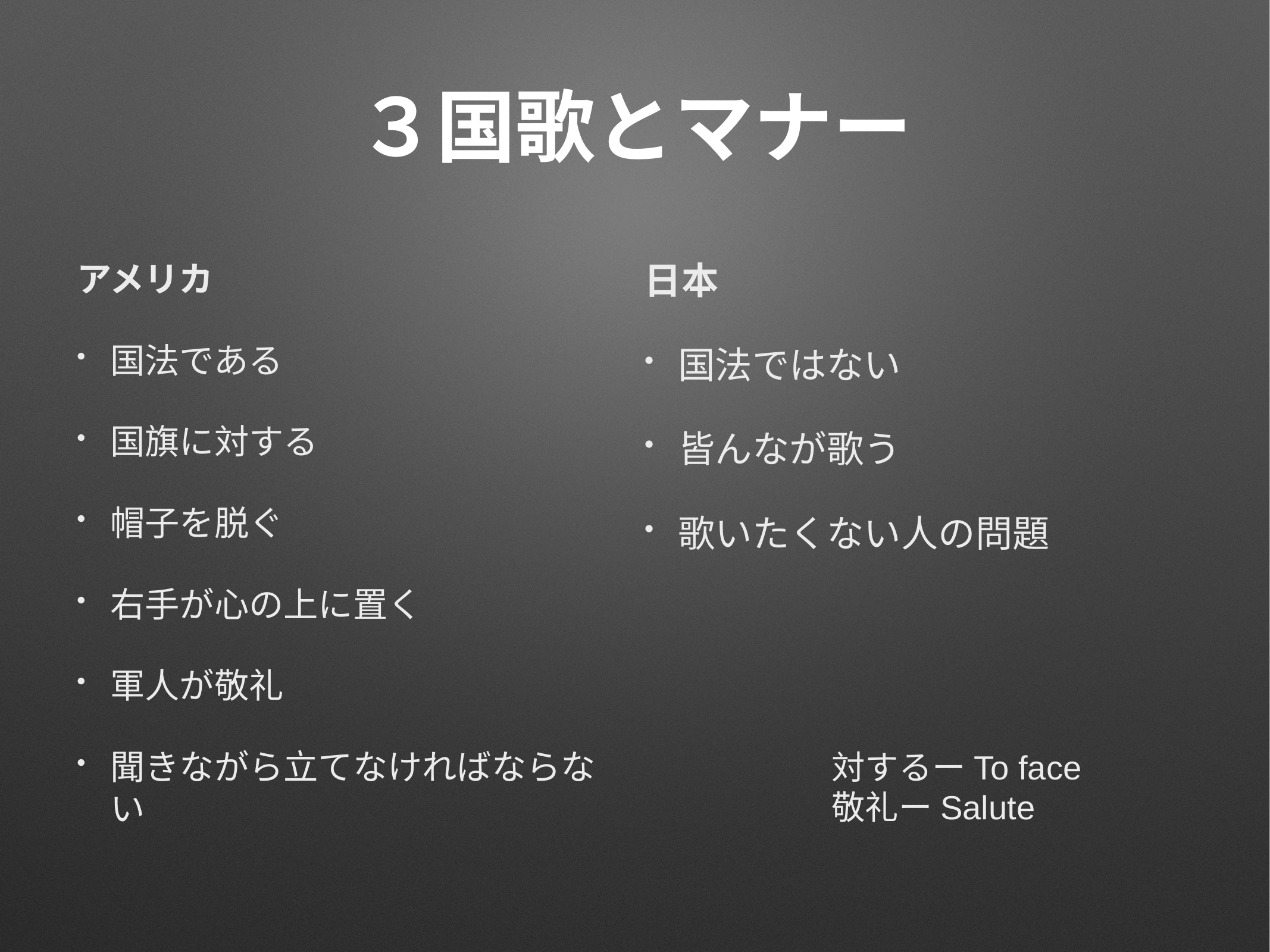

# ３国歌とマナー
アメリカ
国法である
国旗に対する
帽子を脱ぐ
右手が心の上に置く
軍人が敬礼
聞きながら立てなければならない
日本
国法ではない
皆んなが歌う
歌いたくない人の問題
対するーTo face
敬礼ーSalute